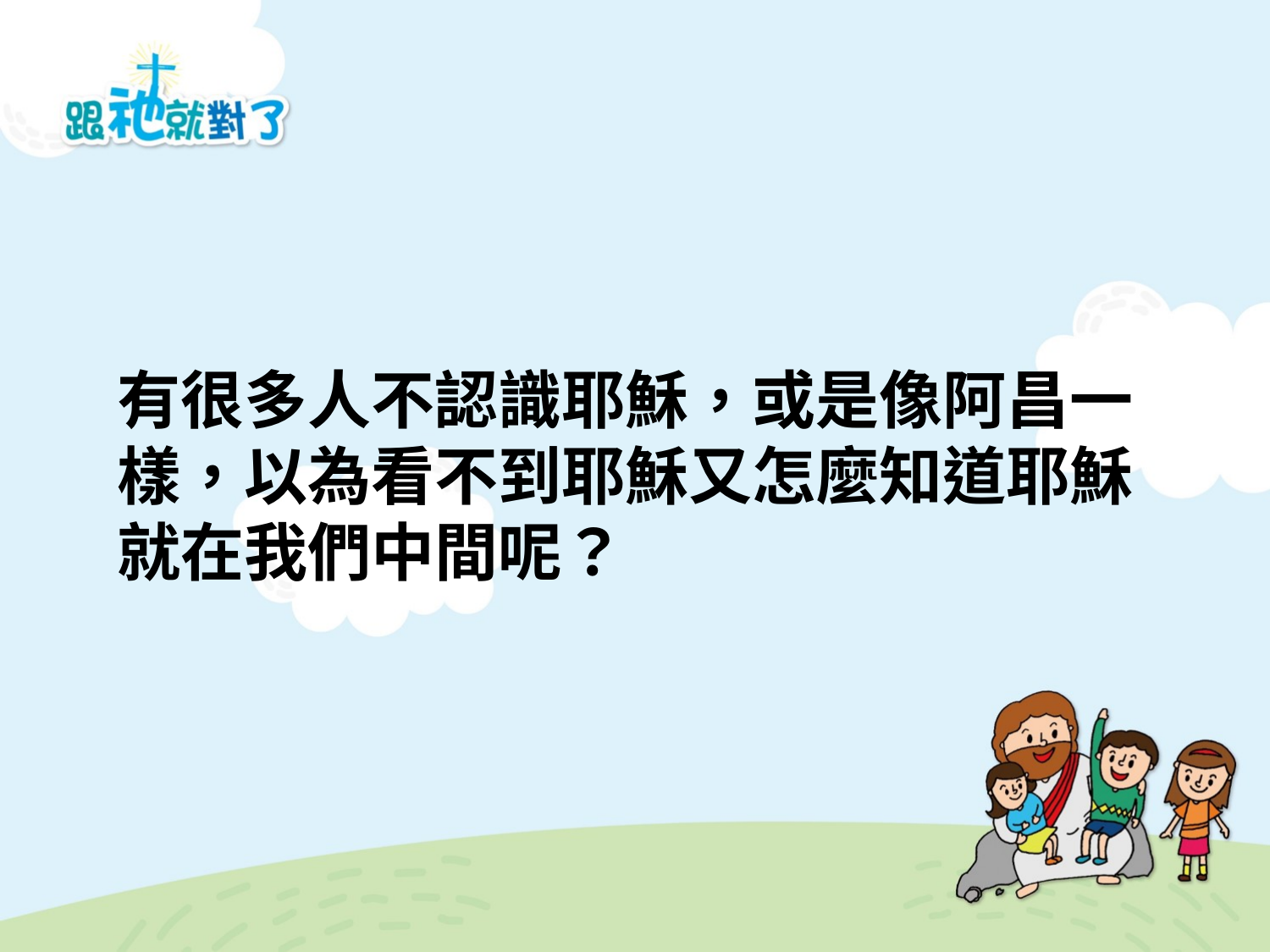

有很多人不認識耶穌，或是像阿昌一樣，以為看不到耶穌又怎麼知道耶穌就在我們中間呢？